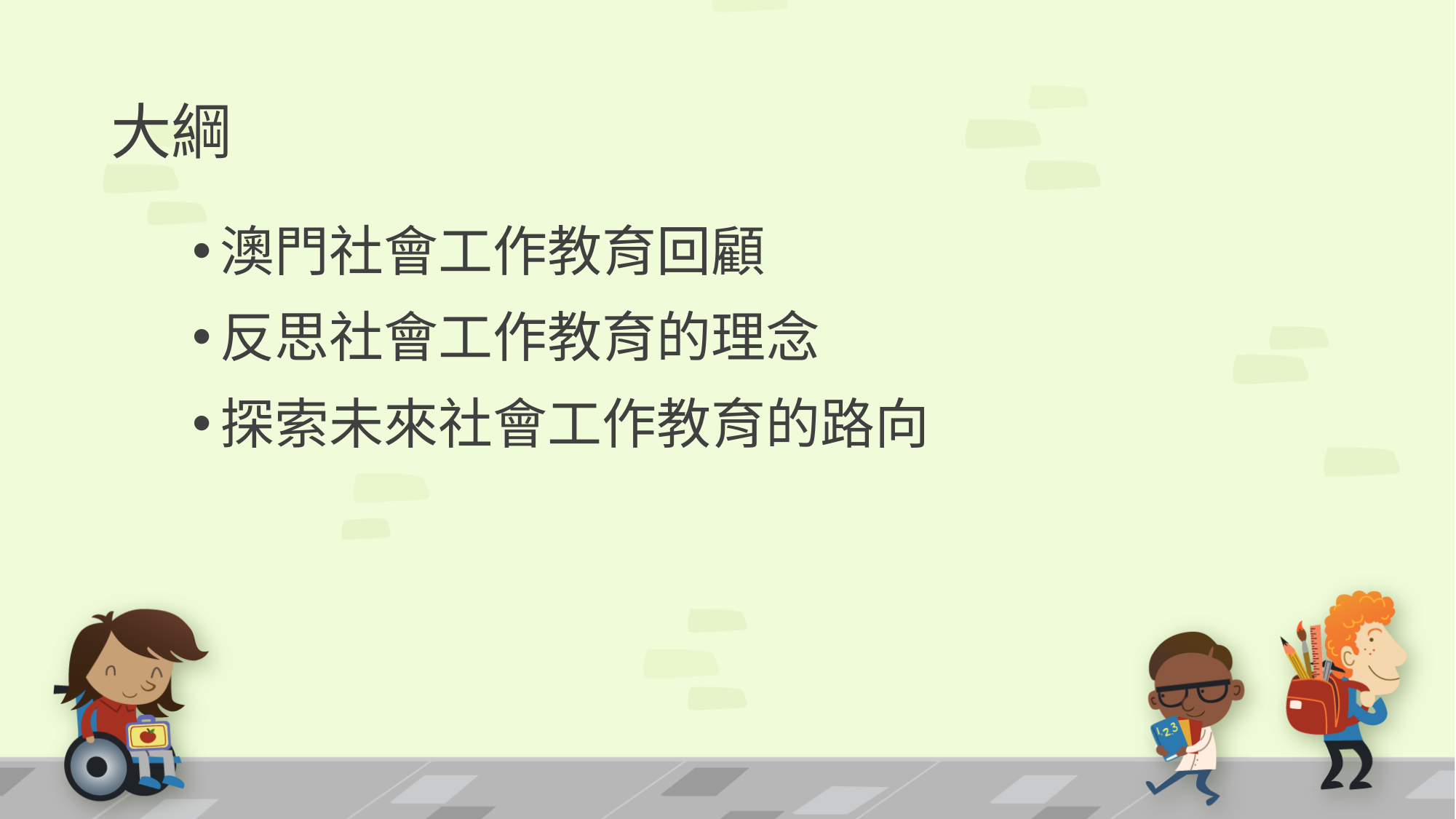

# 大綱
澳門社會工作教育回顧
反思社會工作教育的理念
探索未來社會工作教育的路向